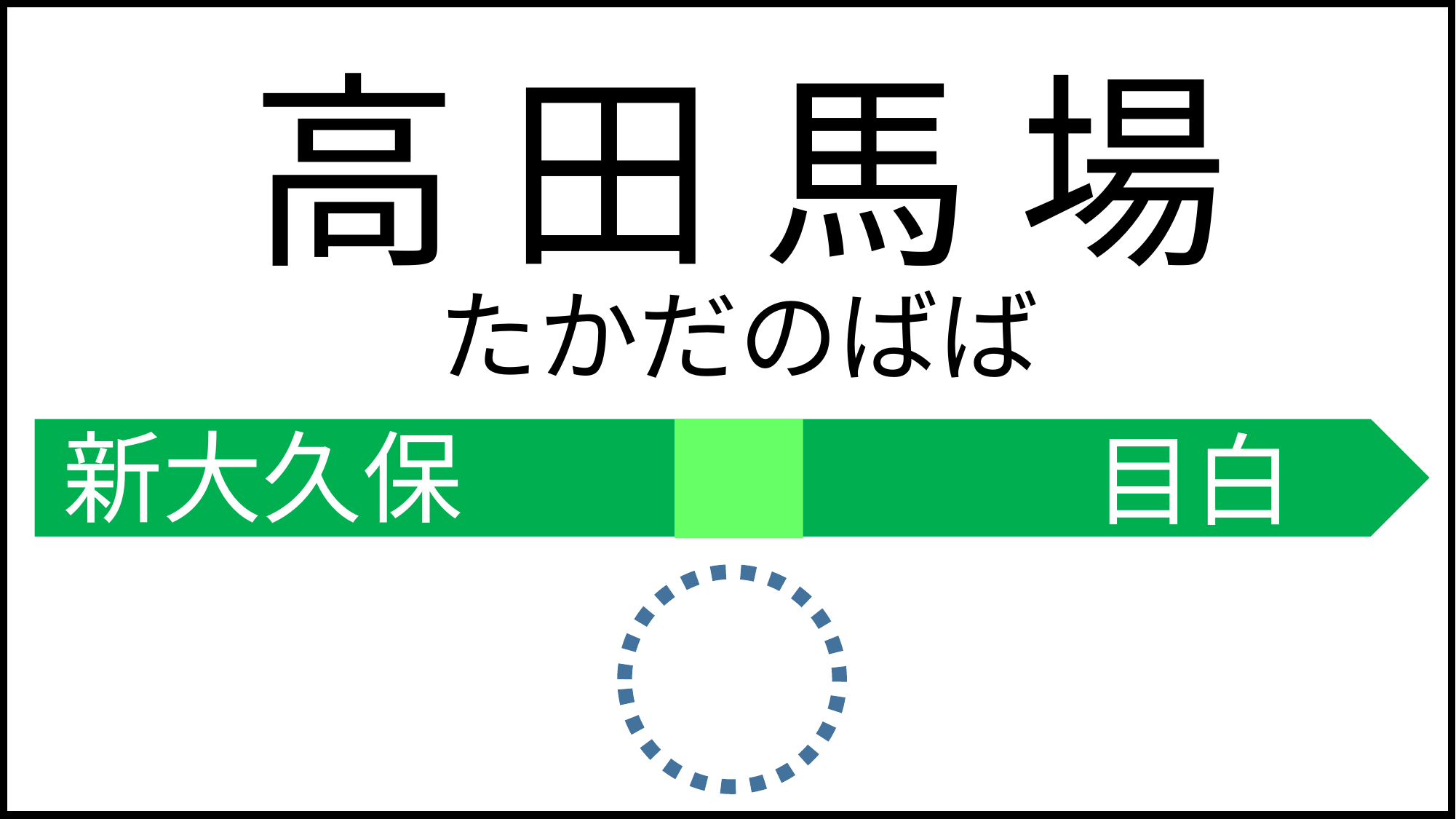

高 田 馬 場
たかだのばば
新大久保
目白